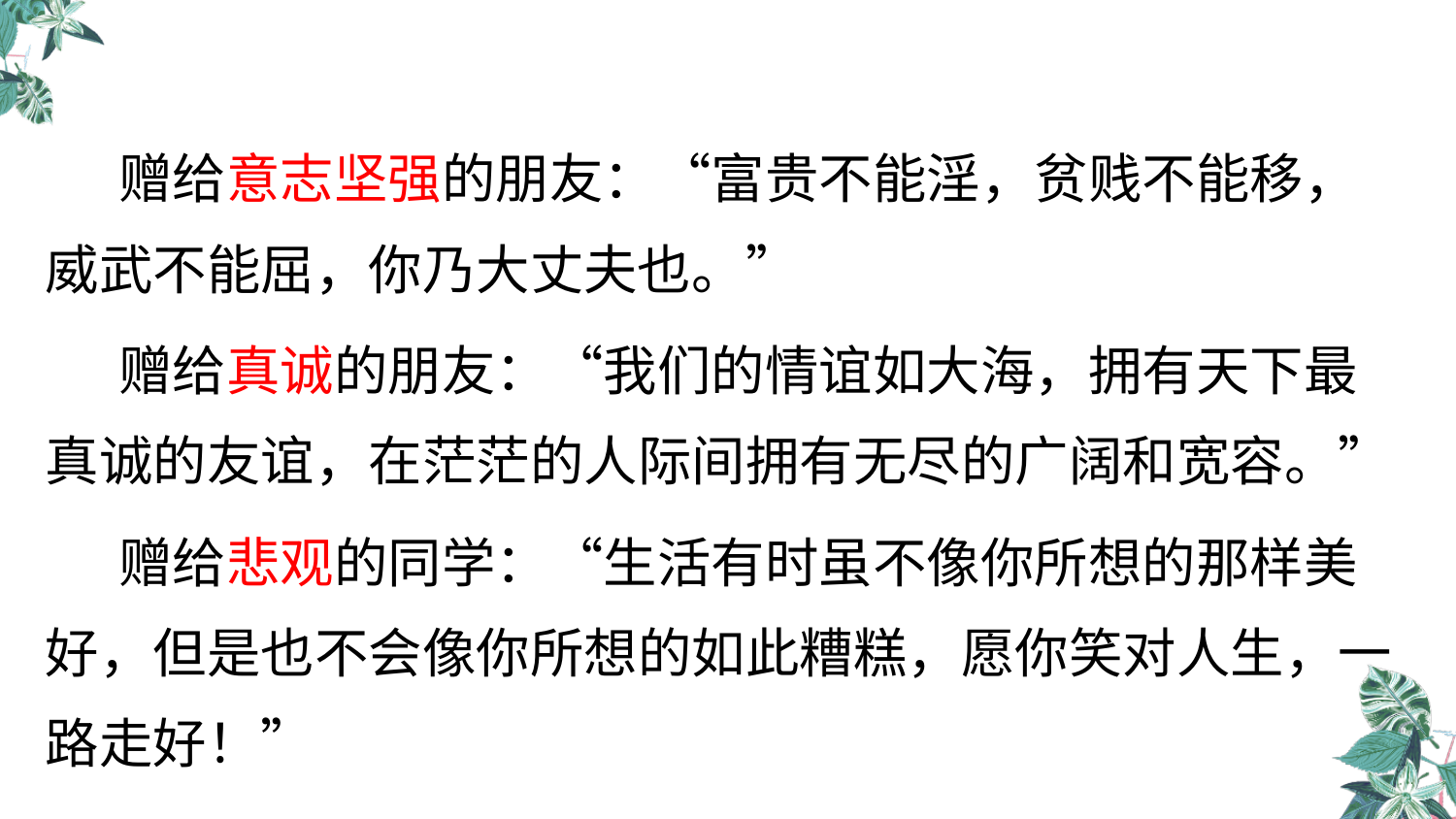

赠给意志坚强的朋友：“富贵不能淫，贫贱不能移，威武不能屈，你乃大丈夫也。”
     赠给真诚的朋友：“我们的情谊如大海，拥有天下最真诚的友谊，在茫茫的人际间拥有无尽的广阔和宽容。”
     赠给悲观的同学：“生活有时虽不像你所想的那样美好，但是也不会像你所想的如此糟糕，愿你笑对人生，一路走好！”